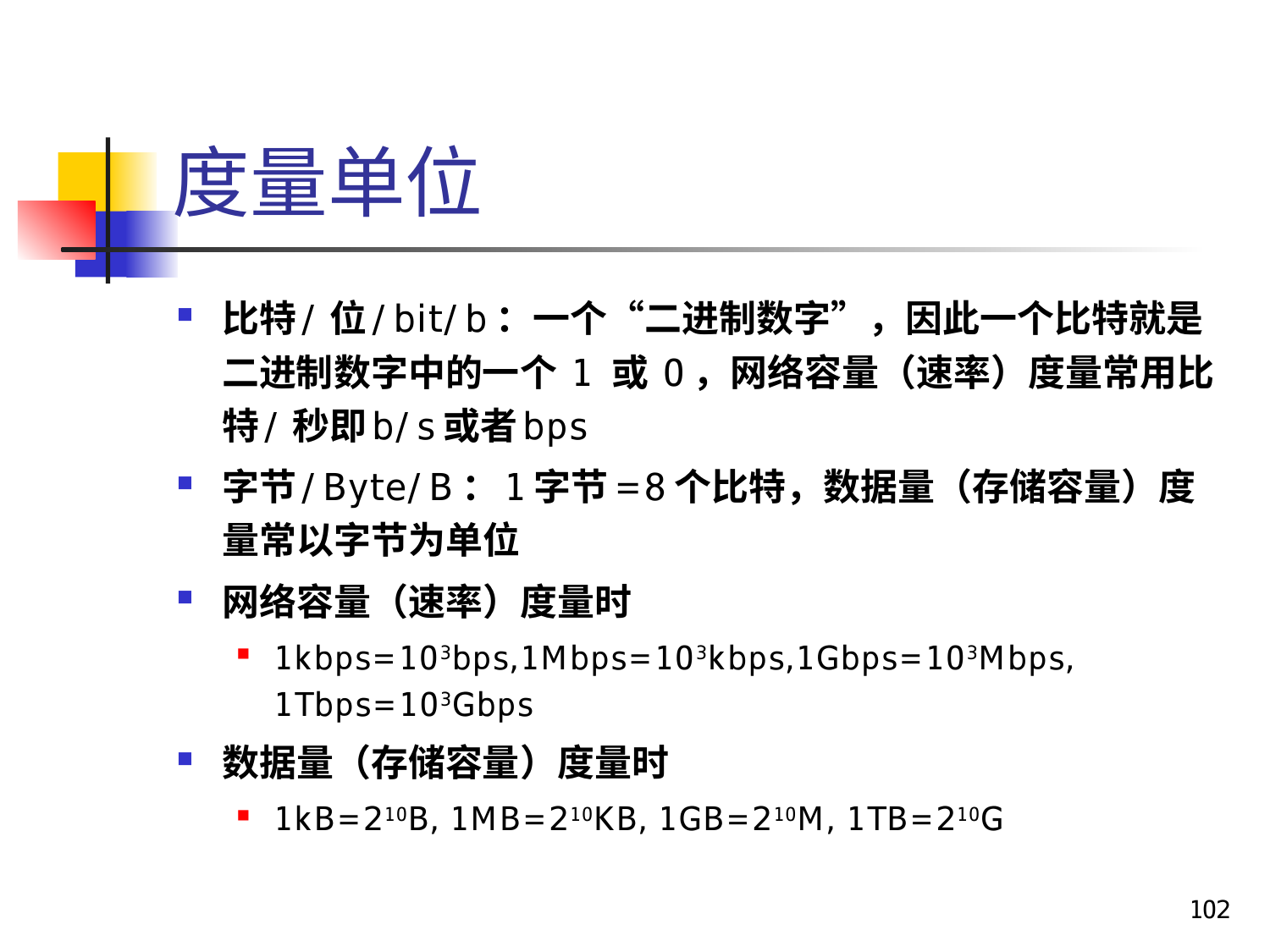

# 度量单位
比特/位/bit/b：一个“二进制数字”，因此一个比特就是二进制数字中的一个 1 或 0，网络容量（速率）度量常用比特/秒即b/s或者bps
字节/Byte/B：1字节=8个比特，数据量（存储容量）度量常以字节为单位
网络容量（速率）度量时
1kbps=103bps,1Mbps=103kbps,1Gbps=103Mbps, 1Tbps=103Gbps
数据量（存储容量）度量时
1kB=210B, 1MB=210KB, 1GB=210M, 1TB=210G
102